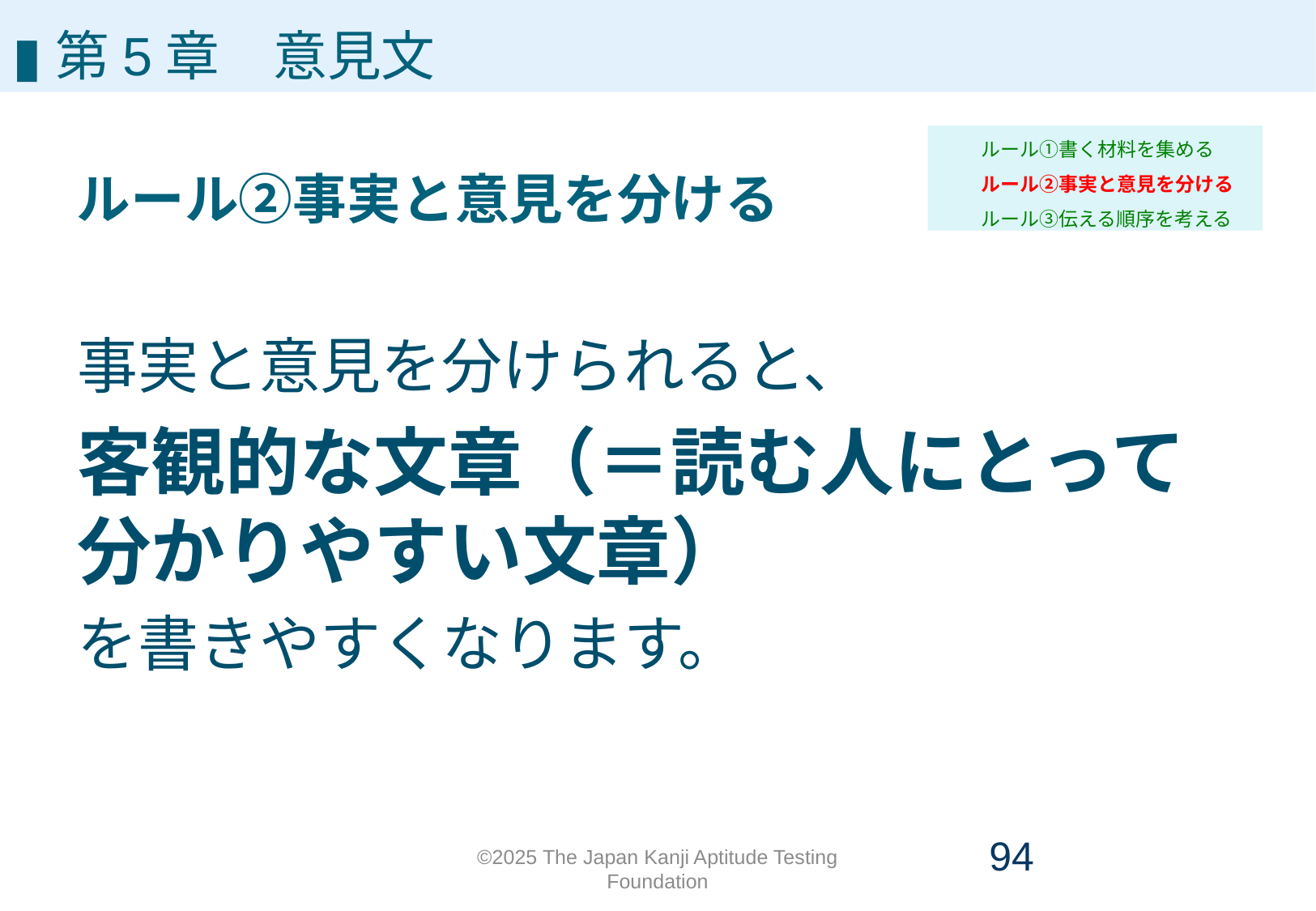

▮第5章　意見文
ルール①書く材料を集める
ルール②事実と意見を分ける
ルール③伝える順序を考える
ルール②事実と意見を分ける
事実と意見を分けられると、
客観的な文章（＝読む人にとって分かりやすい文章）
を書きやすくなります。

©2025 The Japan Kanji Aptitude Testing Foundation
94